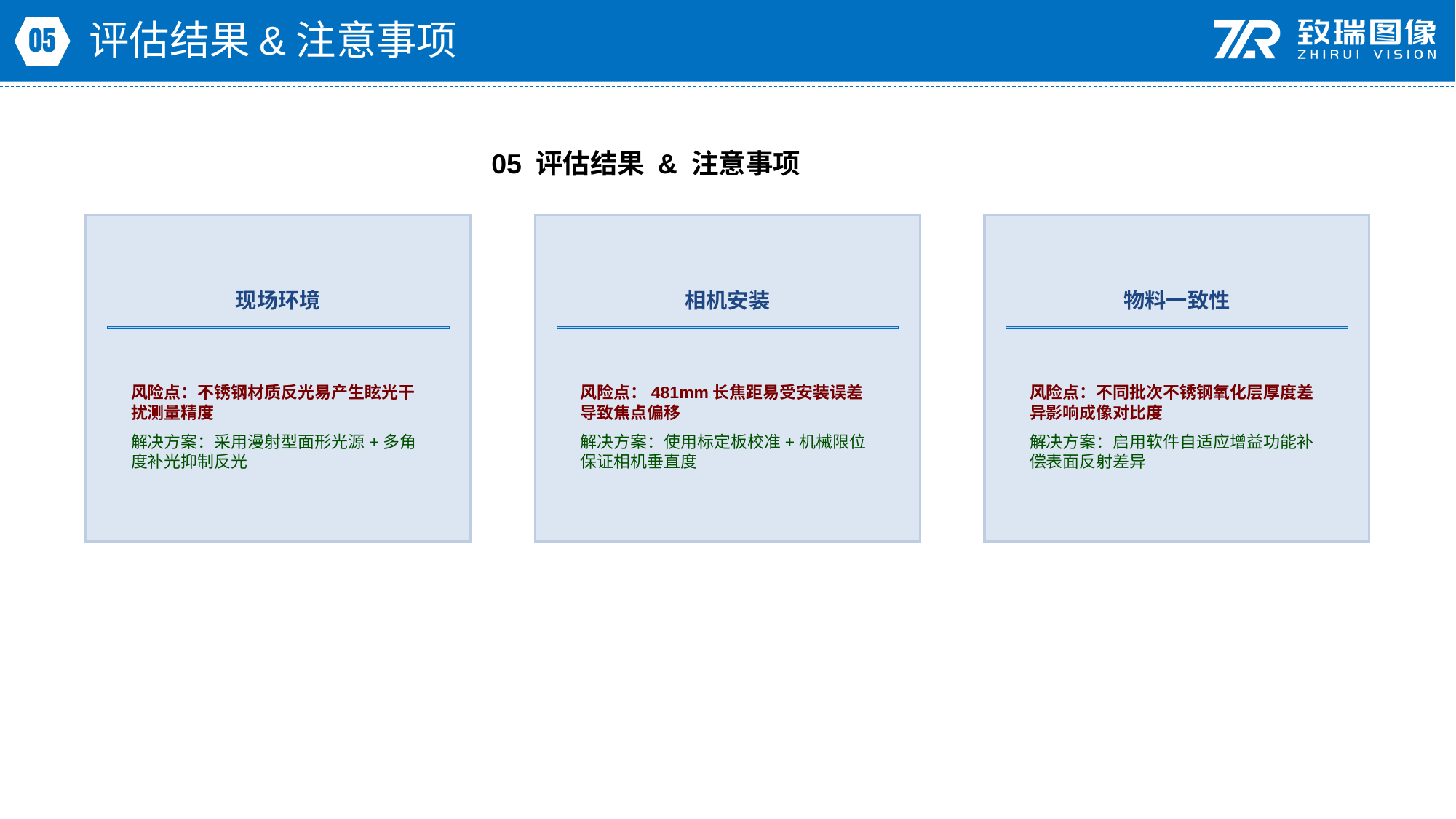

评估结果&注意事项
05

05 评估结果 & 注意事项

现场环境

相机安装

物料一致性

风险点：不锈钢材质反光易产生眩光干扰测量精度
解决方案：采用漫射型面形光源+多角度补光抑制反光

风险点：481mm长焦距易受安装误差导致焦点偏移
解决方案：使用标定板校准+机械限位保证相机垂直度

风险点：不同批次不锈钢氧化层厚度差异影响成像对比度
解决方案：启用软件自适应增益功能补偿表面反射差异